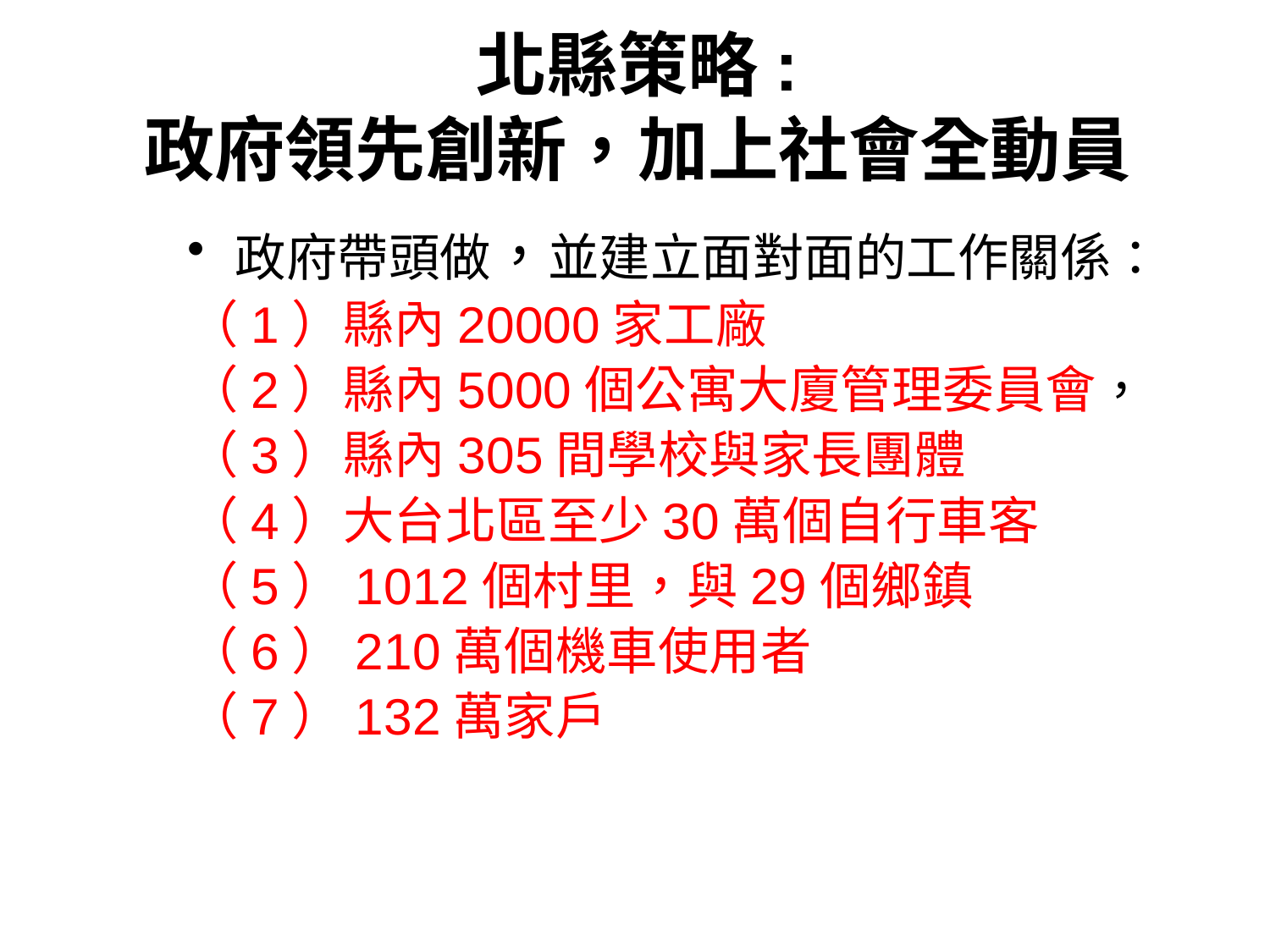

# 北縣策略: 政府領先創新，加上社會全動員
政府帶頭做，並建立面對面的工作關係：
（1）縣內20000家工廠
（2）縣內5000個公寓大廈管理委員會，
（3）縣內305間學校與家長團體
（4）大台北區至少30萬個自行車客
（5）1012個村里，與29個鄉鎮
（6）210萬個機車使用者
（7）132萬家戶